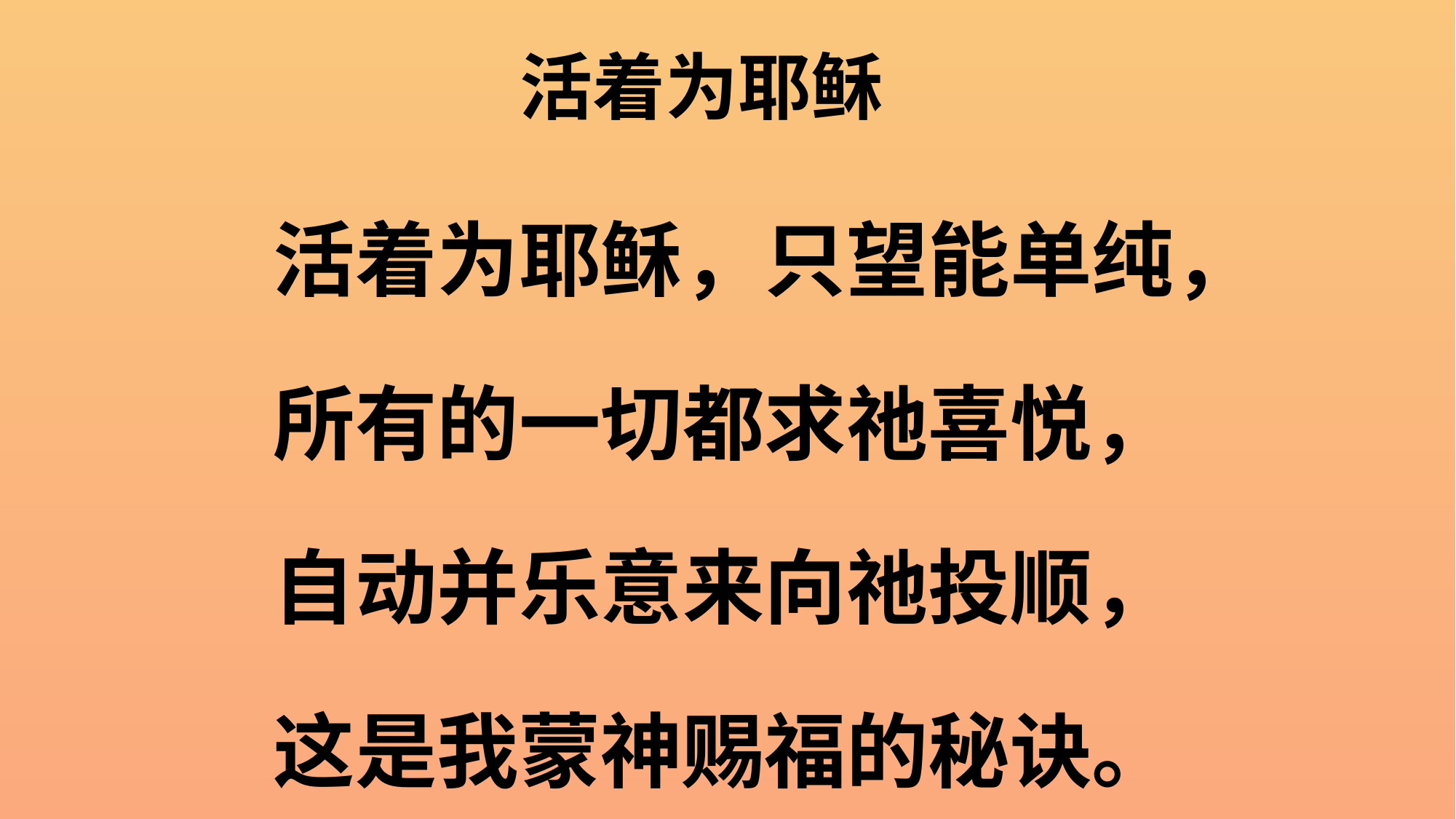

# 活着为耶稣
活着为耶稣，只望能单纯，
所有的一切都求祂喜悦，
自动并乐意来向祂投顺，
这是我蒙神赐福的秘诀。